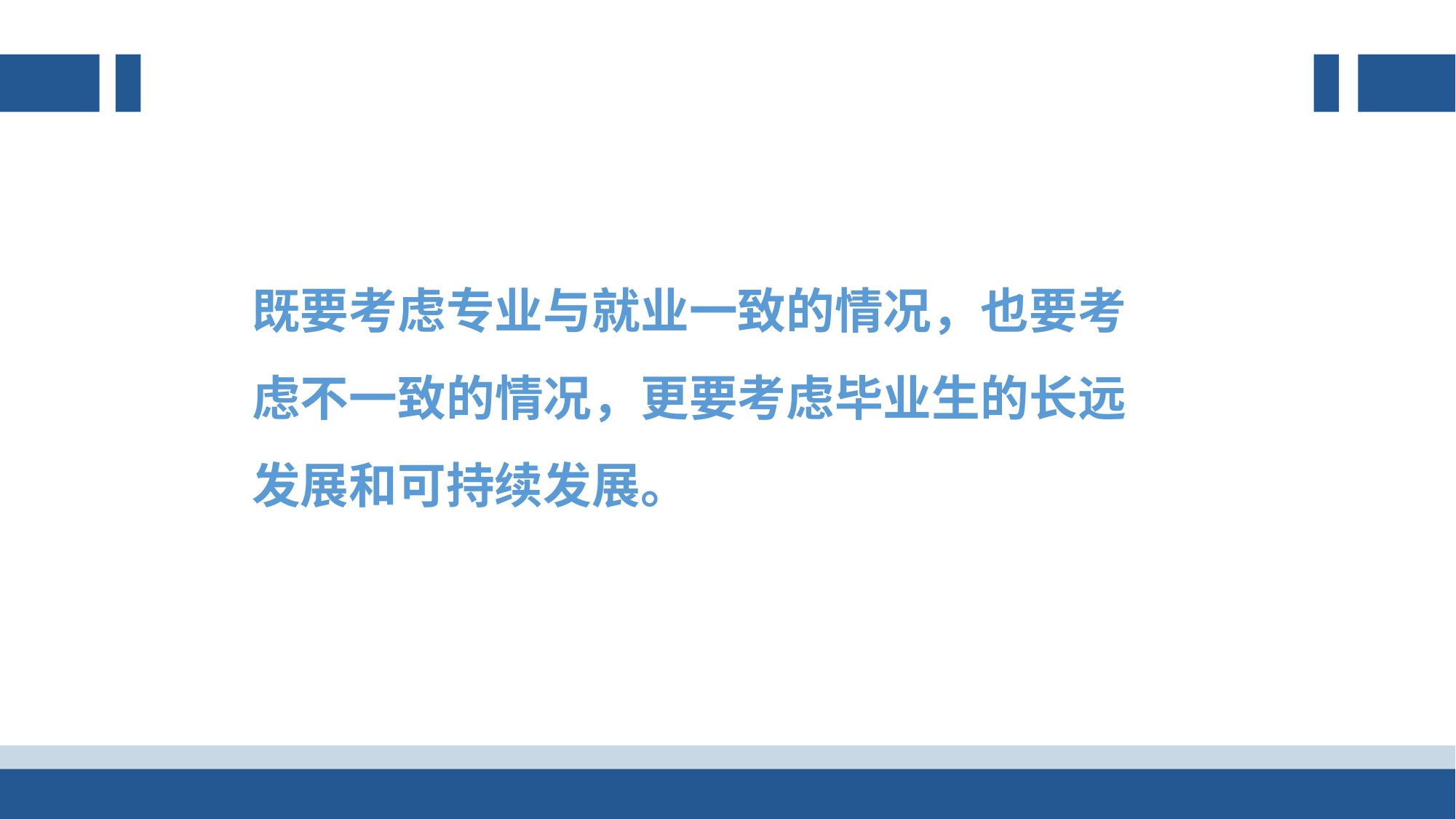

既要考虑专业与就业一致的情况，也要考虑不一致的情况，更要考虑毕业生的长远发展和可持续发展。